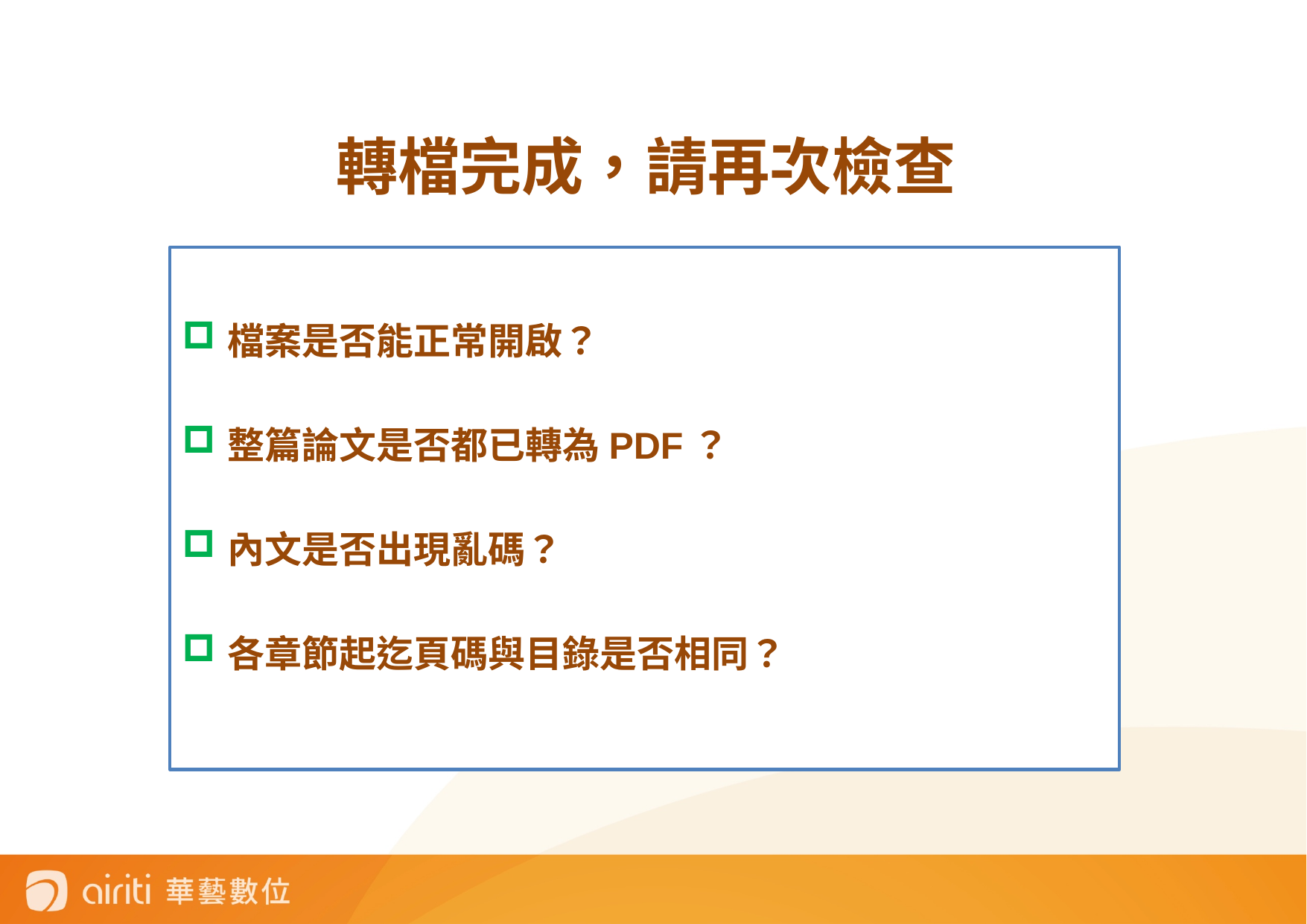

# 轉檔完成，請再次檢查

檔案是否能正常開啟？

整篇論文是否都已轉為PDF？

內文是否出現亂碼？

各章節起迄頁碼與目錄是否相同？